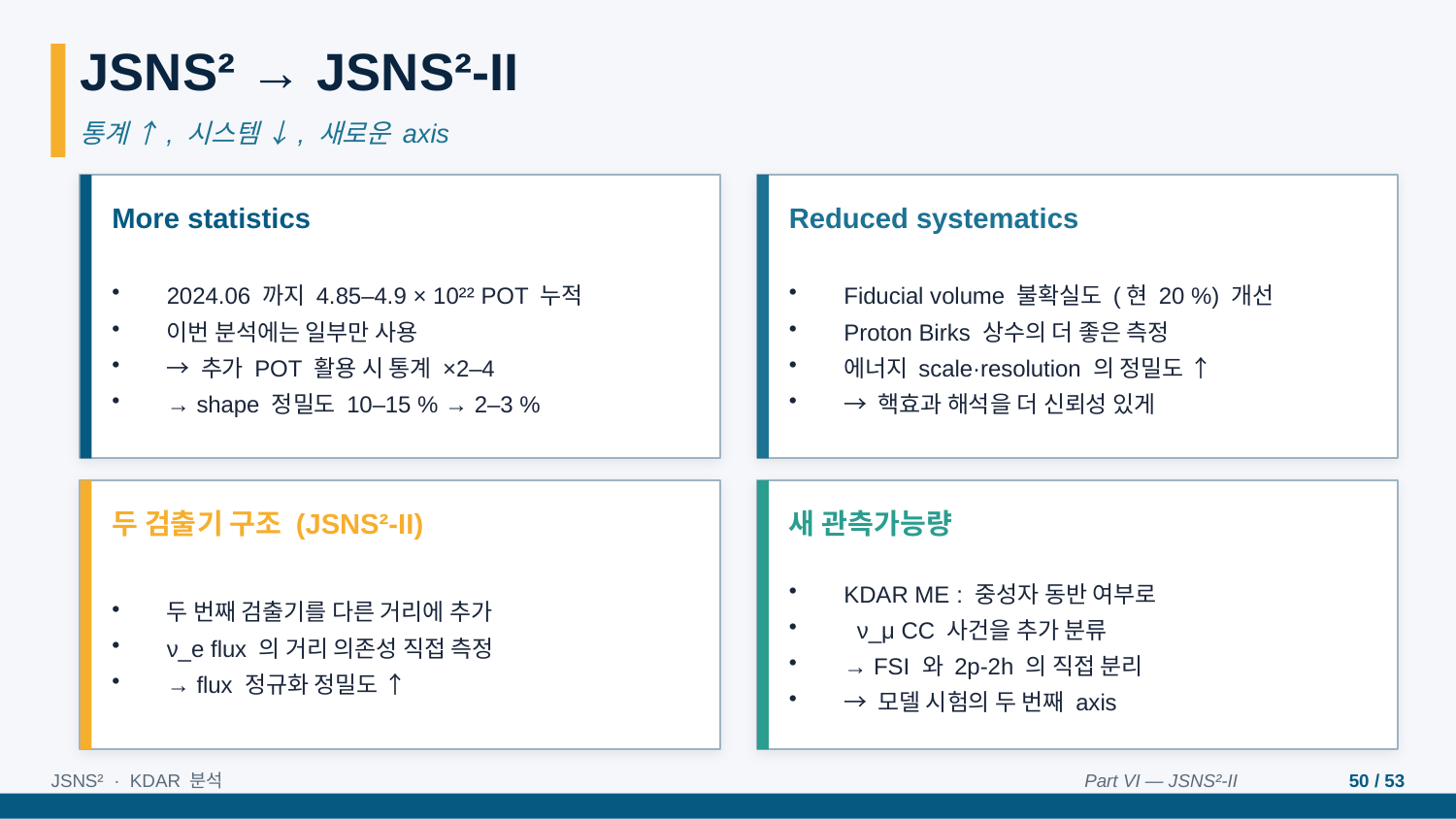

JSNS² → JSNS²-II

통계 ↑, 시스템 ↓, 새로운 axis

More statistics
Reduced systematics
2024.06 까지 4.85–4.9 × 10²² POT 누적
이번 분석에는 일부만 사용
→ 추가 POT 활용 시 통계 ×2–4
→ shape 정밀도 10–15 % → 2–3 %
Fiducial volume 불확실도 (현 20 %) 개선
Proton Birks 상수의 더 좋은 측정
에너지 scale·resolution 의 정밀도 ↑
→ 핵효과 해석을 더 신뢰성 있게

두 검출기 구조 (JSNS²-II)
새 관측가능량
두 번째 검출기를 다른 거리에 추가
ν_e flux 의 거리 의존성 직접 측정
→ flux 정규화 정밀도 ↑
KDAR ME : 중성자 동반 여부로
  ν_μ CC 사건을 추가 분류
→ FSI 와 2p-2h 의 직접 분리
→ 모델 시험의 두 번째 axis
JSNS²  ·  KDAR 분석
Part VI — JSNS²-II
50 / 53